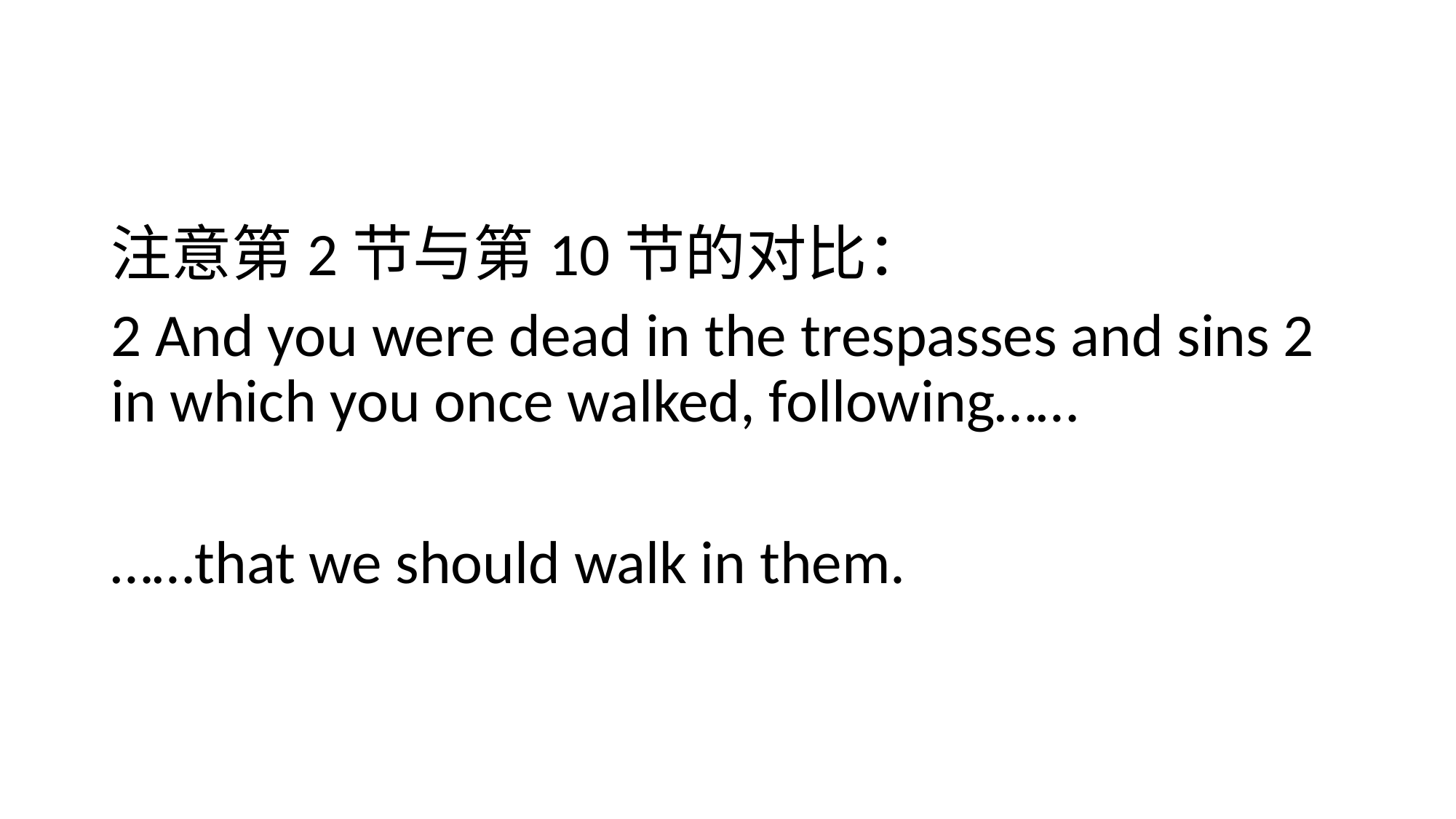

#
注意第2节与第10节的对比：
2 And you were dead in the trespasses and sins 2 in which you once walked, following……

……that we should walk in them.